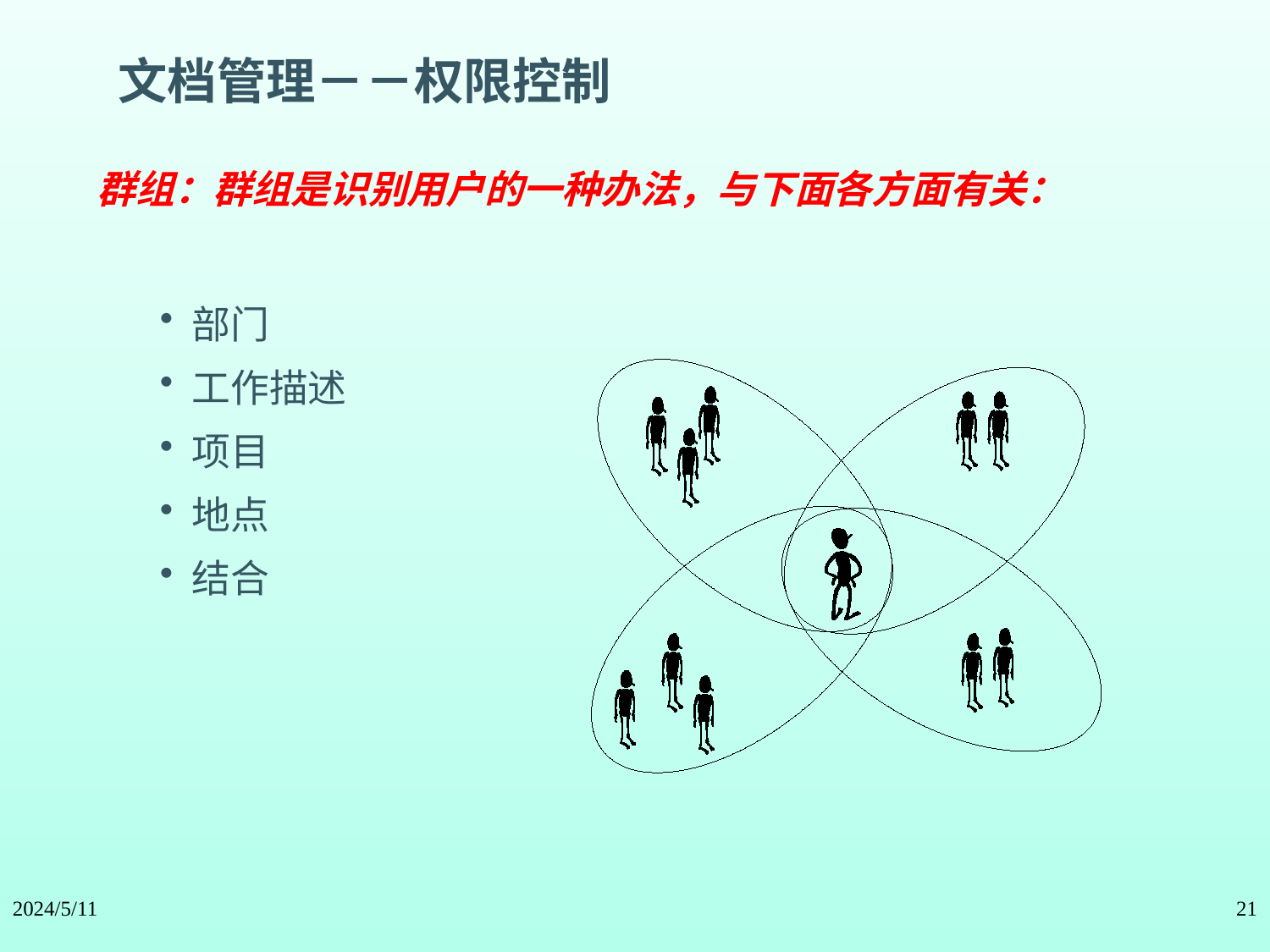

文档管理－－权限控制
群组：群组是识别用户的一种办法，与下面各方面有关：

部门
工作描述
项目
地点
结合

2024/5/11
21